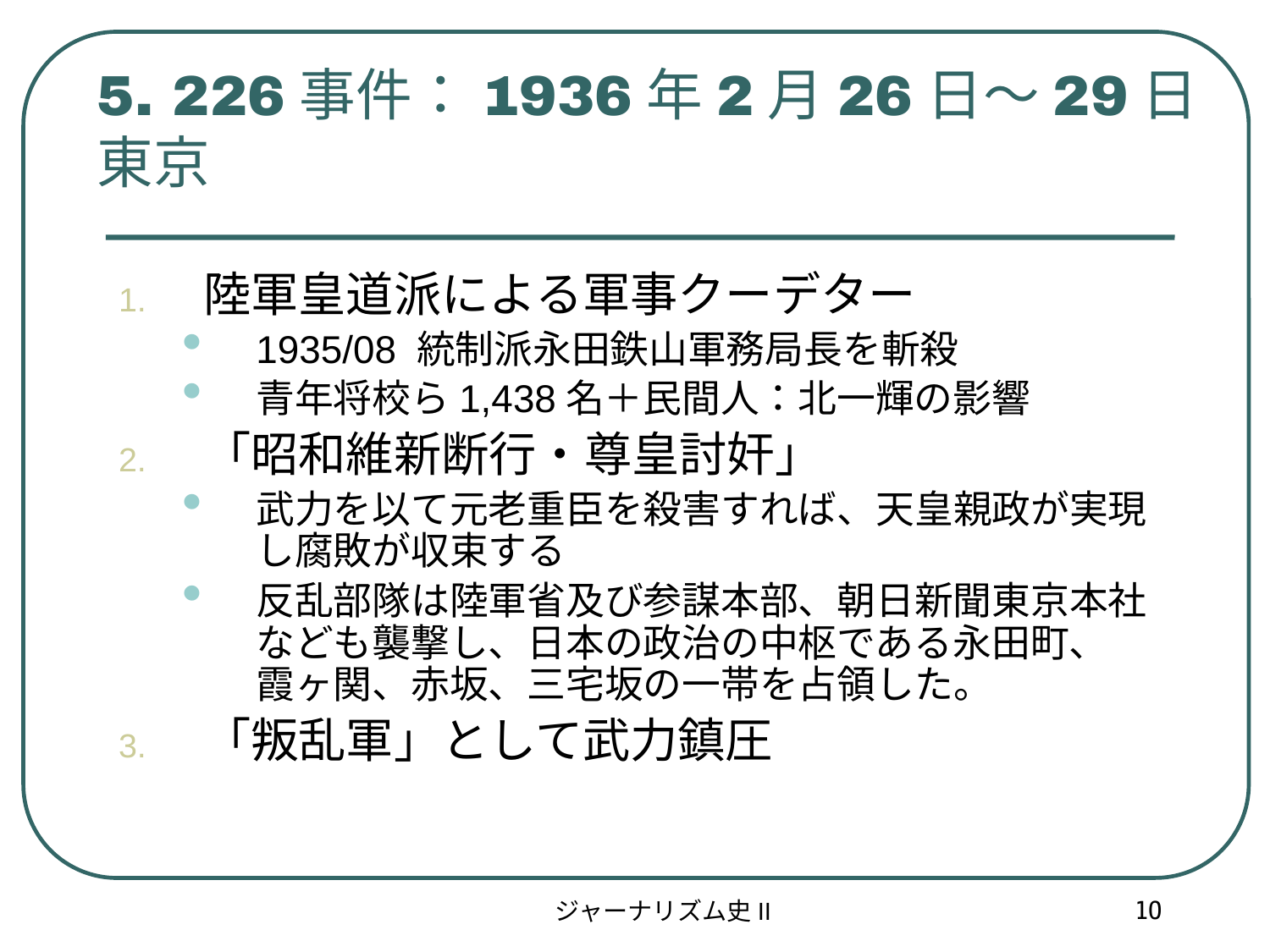

陸軍皇道派による軍事クーデター
1935/08 統制派永田鉄山軍務局長を斬殺
青年将校ら1,438名＋民間人：北一輝の影響
「昭和維新断行・尊皇討奸」
武力を以て元老重臣を殺害すれば、天皇親政が実現し腐敗が収束する
反乱部隊は陸軍省及び参謀本部、朝日新聞東京本社なども襲撃し、日本の政治の中枢である永田町、霞ヶ関、赤坂、三宅坂の一帯を占領した。
「叛乱軍」として武力鎮圧
5. 226事件：1936年2月26日～29日東京
10
ジャーナリズム史II